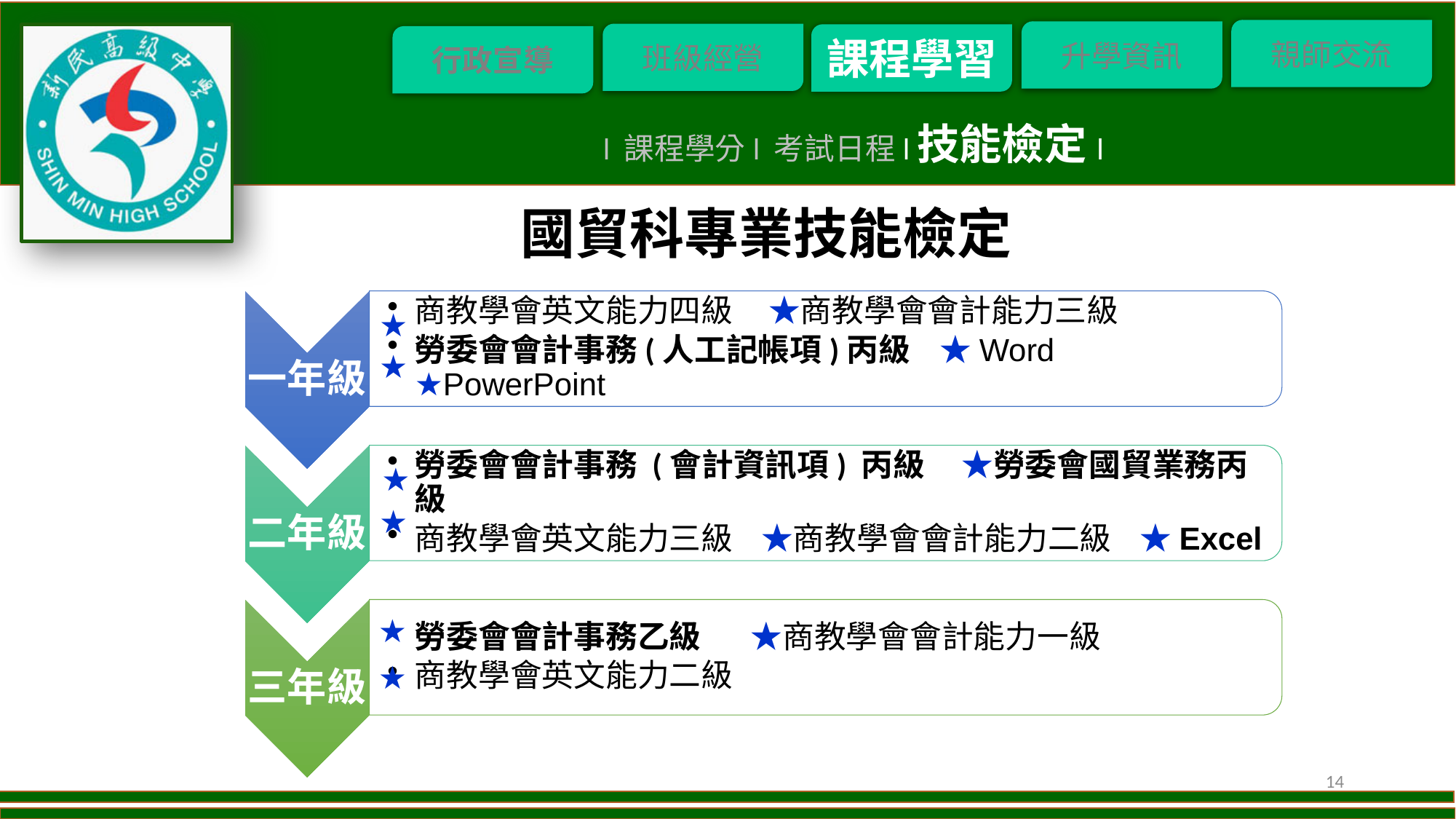

l 課程學分l 考試日程l技能檢定l
國貿科專業技能檢定
一年級
商教學會英文能力四級     ★商教學會會計能力三級
勞委會會計事務(人工記帳項)丙級    ★Word      ★PowerPoint
二年級
勞委會會計事務 (會計資訊項) 丙級     ★勞委會國貿業務丙級
商教學會英文能力三級    ★商教學會會計能力二級    ★Excel
三年級
勞委會會計事務乙級       ★商教學會會計能力一級
商教學會英文能力二級
★
★
★
★
★
★
14